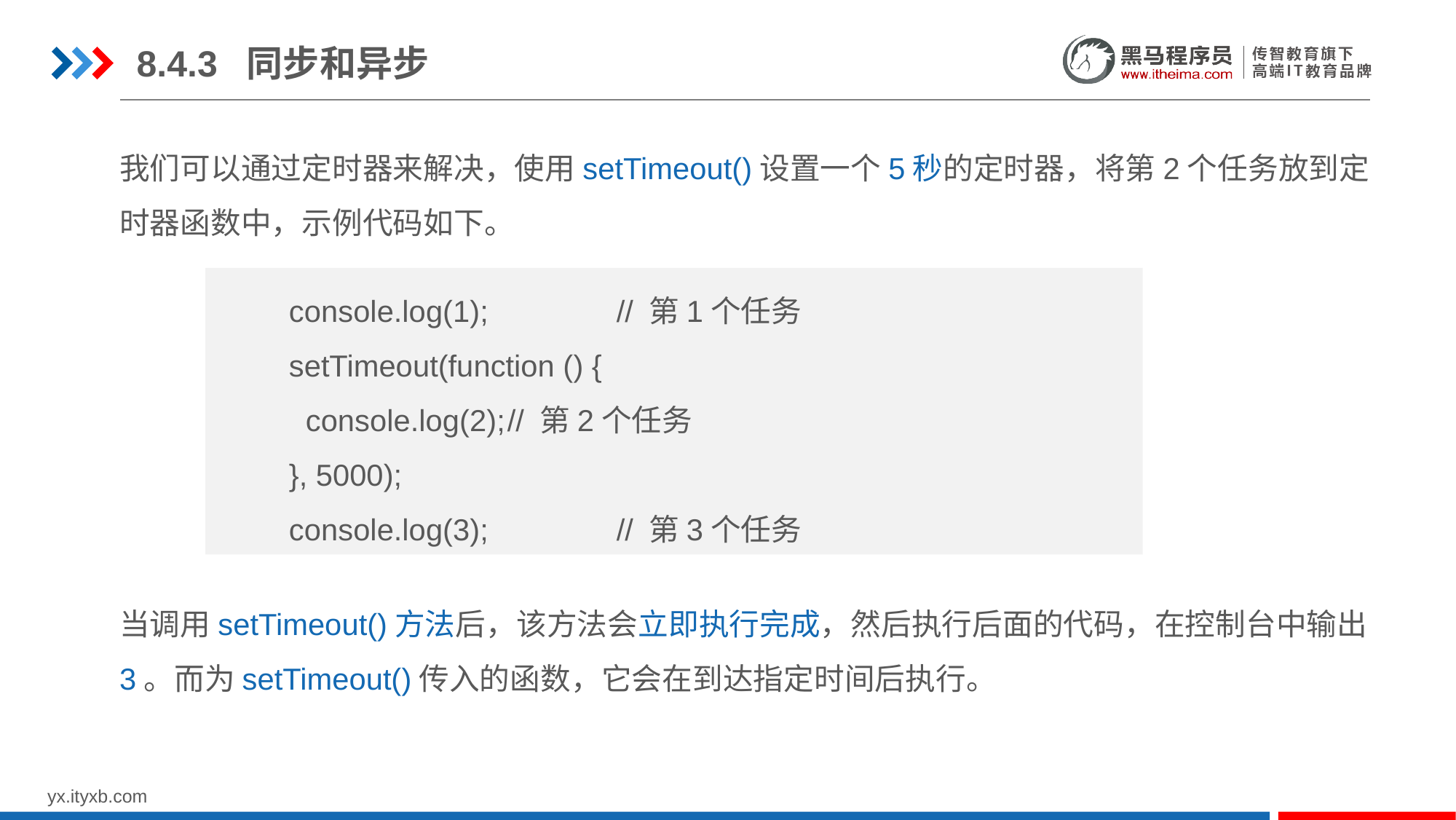

8.4.3  同步和异步
我们可以通过定时器来解决，使用setTimeout()设置一个5秒的定时器，将第2个任务放到定时器函数中，示例代码如下。
console.log(1);		// 第1个任务
setTimeout(function () {
  console.log(2);	// 第2个任务
}, 5000);
console.log(3);		// 第3个任务

当调用setTimeout()方法后，该方法会立即执行完成，然后执行后面的代码，在控制台中输出3。而为setTimeout()传入的函数，它会在到达指定时间后执行。